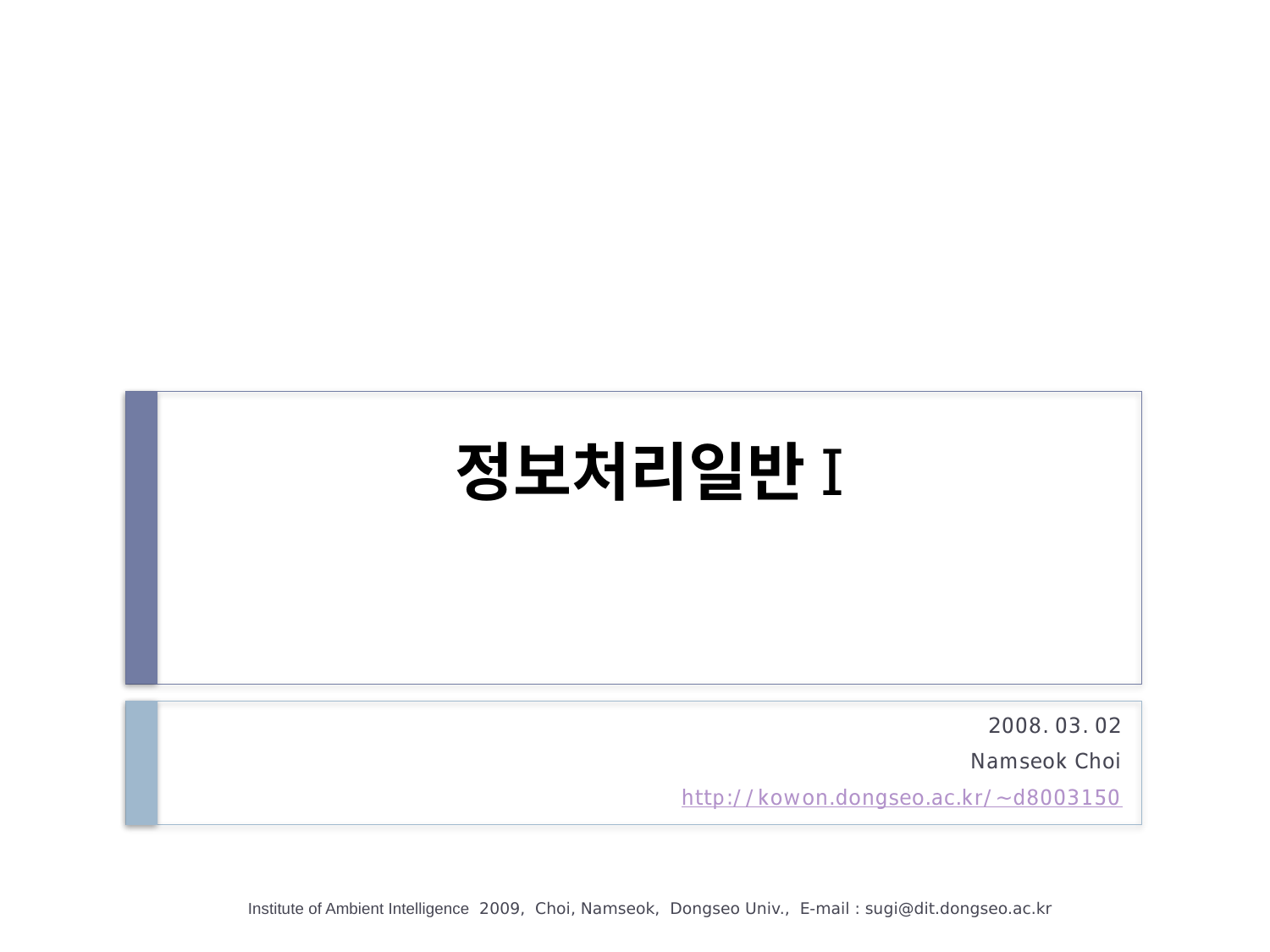

# 정보처리일반I
2008. 03. 02
Namseok Choi
http://kowon.dongseo.ac.kr/~d8003150